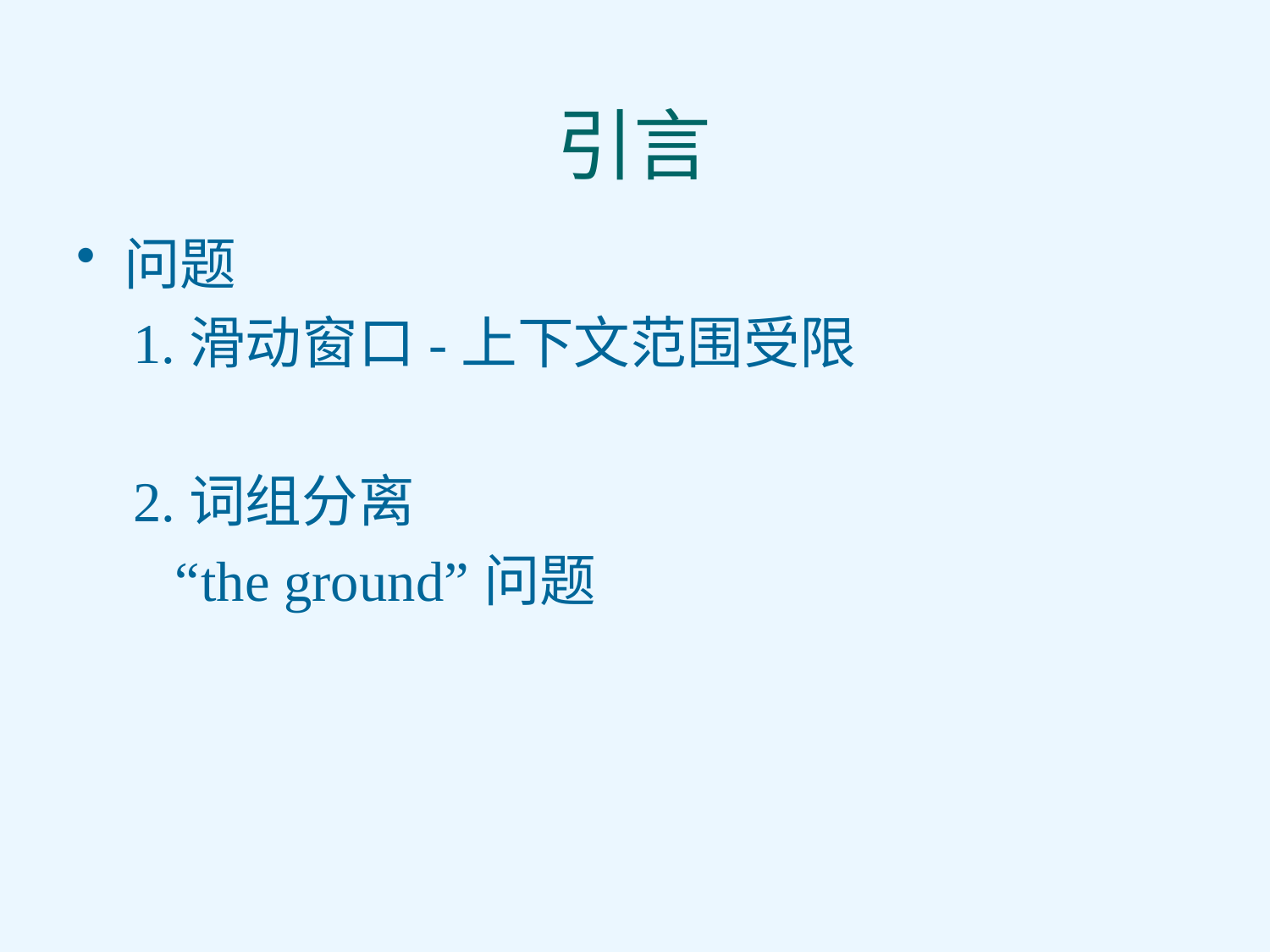

# 引言
问题
    1.滑动窗口-上下文范围受限

    2.词组分离
       “the ground”问题